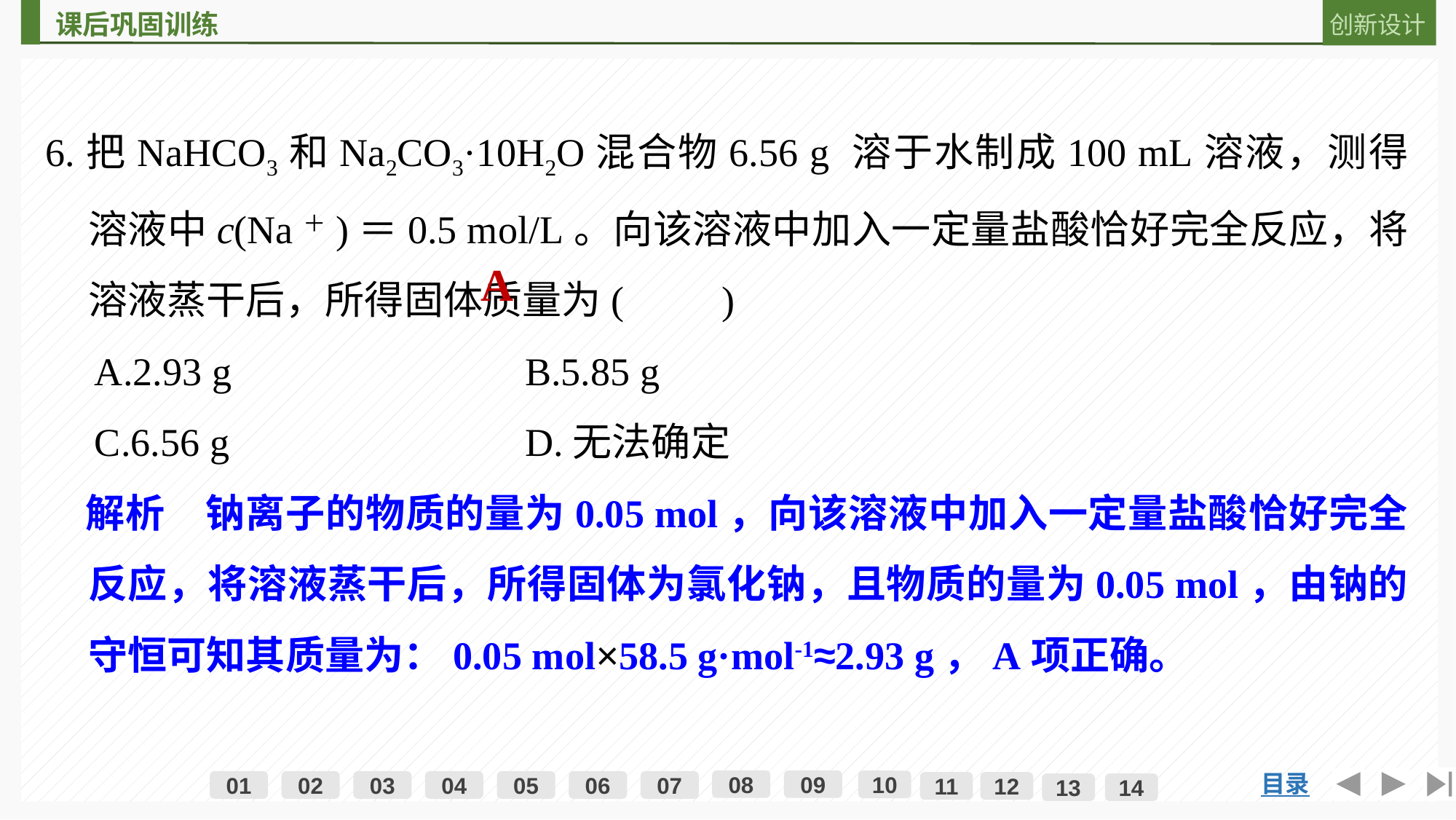

6.把NaHCO3和Na2CO3·10H2O混合物6.56 g 溶于水制成100 mL溶液，测得溶液中c(Na＋)＝0.5 mol/L。向该溶液中加入一定量盐酸恰好完全反应，将溶液蒸干后，所得固体质量为(　　)
　A.2.93 g			B.5.85 g
　C.6.56 g			D.无法确定
　解析　钠离子的物质的量为0.05 mol，向该溶液中加入一定量盐酸恰好完全反应，将溶液蒸干后，所得固体为氯化钠，且物质的量为0.05 mol，由钠的守恒可知其质量为：0.05 mol×58.5 g·mol-1≈2.93 g，A项正确。
A